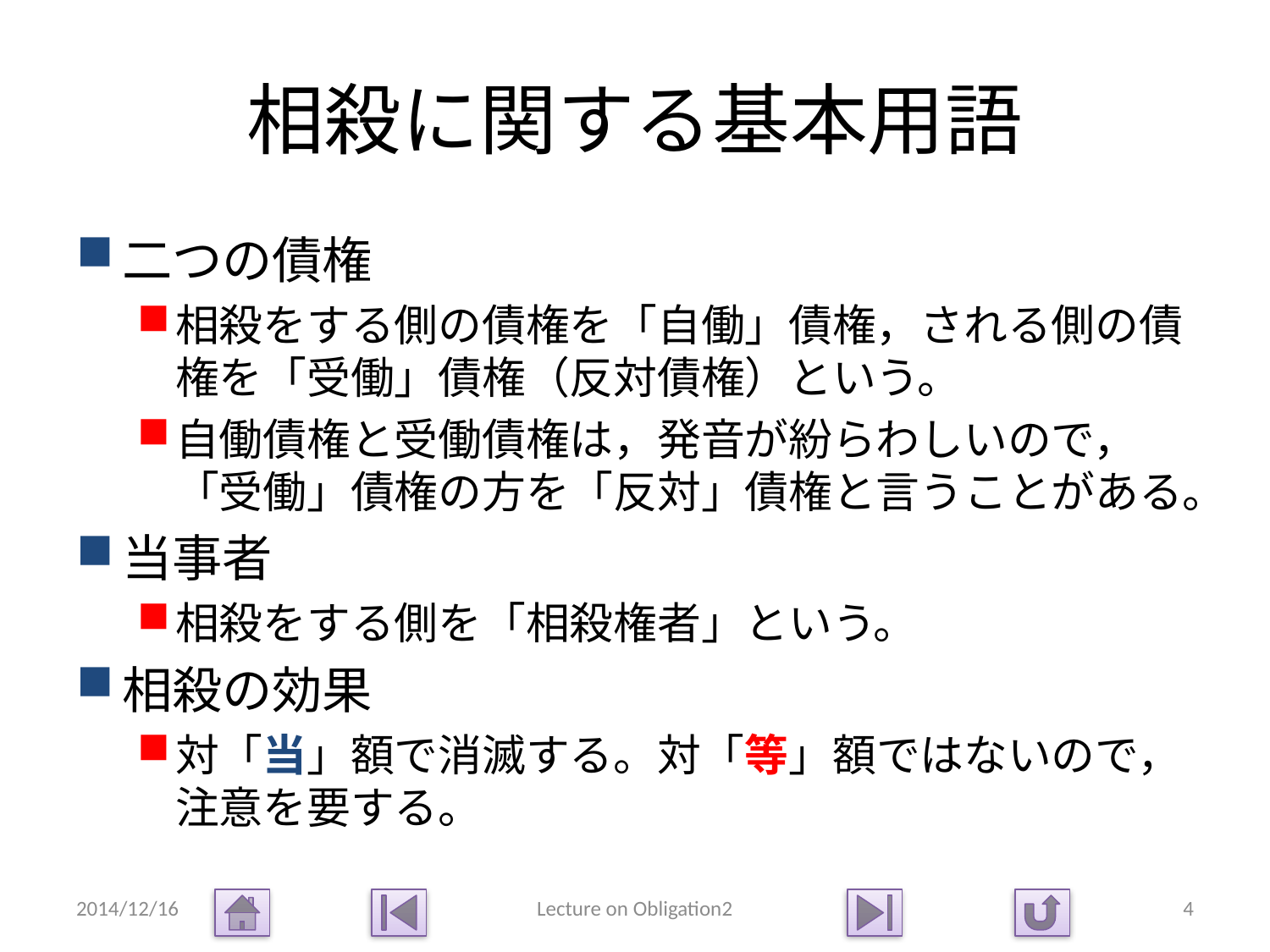

# 相殺に関する基本用語
二つの債権
相殺をする側の債権を「自働」債権，される側の債権を「受働」債権（反対債権）という。
自働債権と受働債権は，発音が紛らわしいので，「受働」債権の方を「反対」債権と言うことがある。
当事者
相殺をする側を「相殺権者」という。
相殺の効果
対「当」額で消滅する。対「等」額ではないので，注意を要する。
2014/12/16
Lecture on Obligation2
4